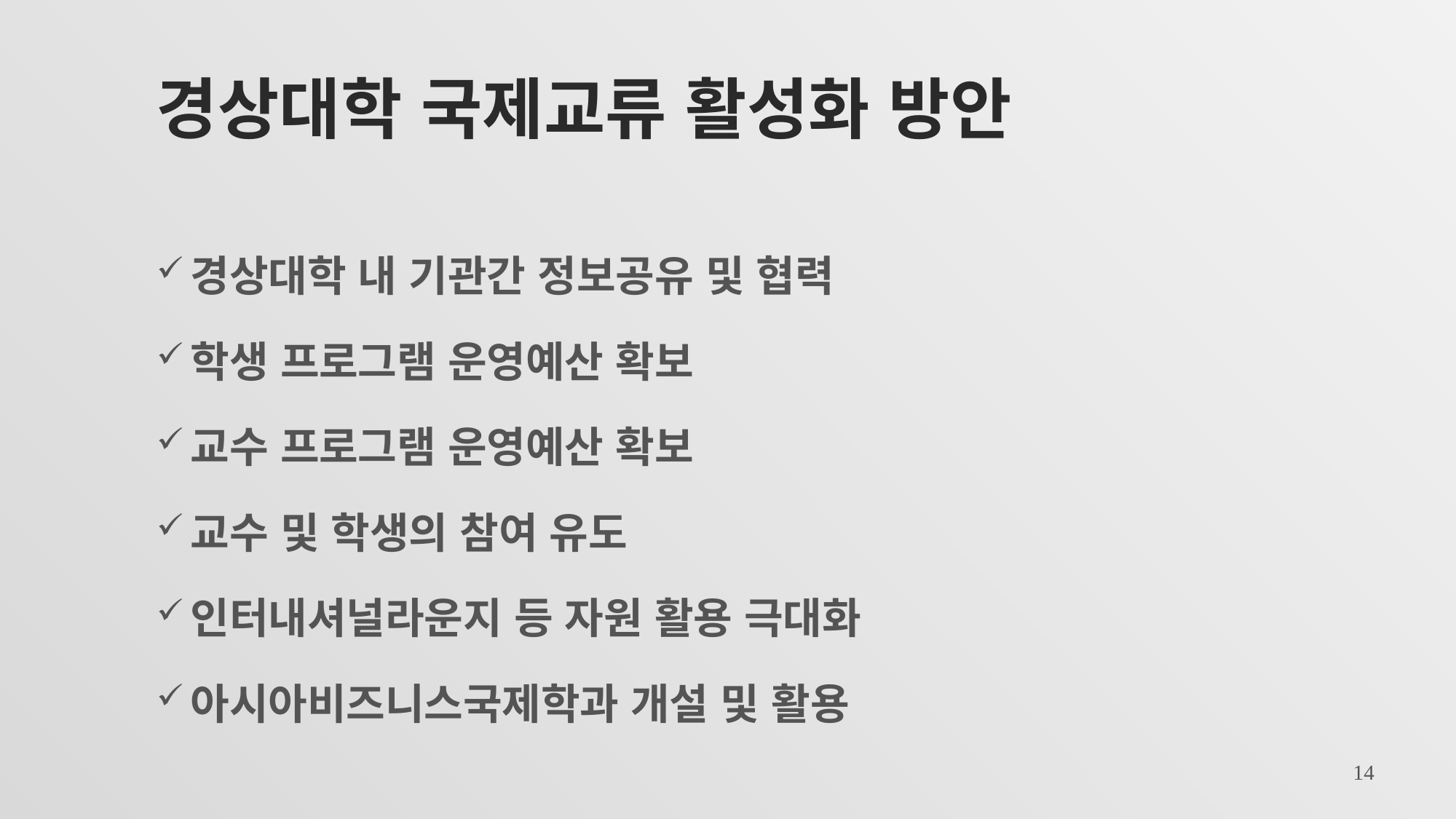

# 경상대학 국제교류 활성화 방안
경상대학 내 기관간 정보공유 및 협력
학생 프로그램 운영예산 확보
교수 프로그램 운영예산 확보
교수 및 학생의 참여 유도
인터내셔널라운지 등 자원 활용 극대화
아시아비즈니스국제학과 개설 및 활용
14